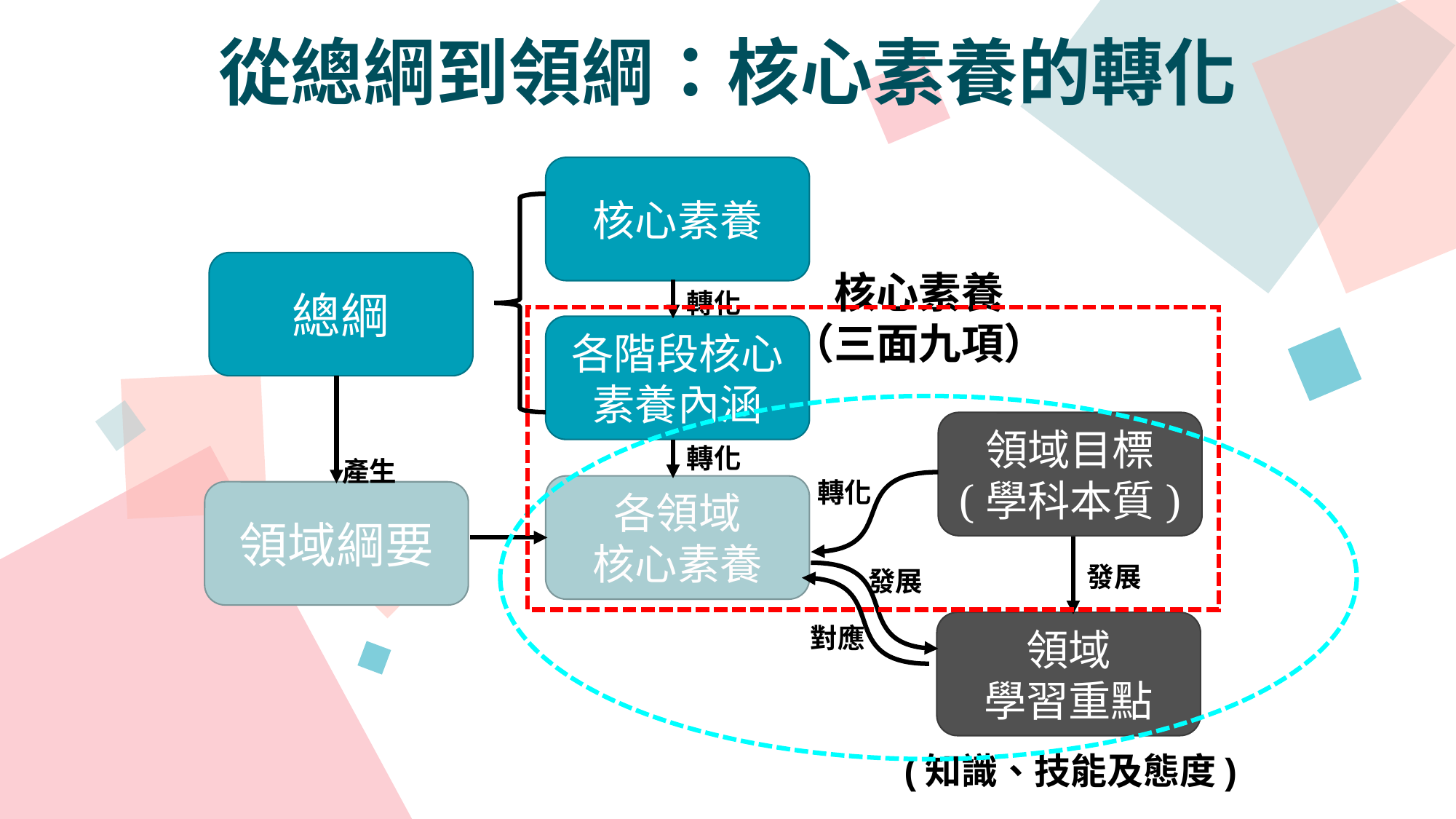

從總綱到領綱：核心素養的轉化
核心素養

總綱
核心素養
（三面九項）
轉化
各階段核心素養內涵
領域目標
(學科本質)
轉化
轉化
各領域
核心素養
領域綱要
發展
發展
領域
學習重點
(知識、技能及態度)
產生

對應